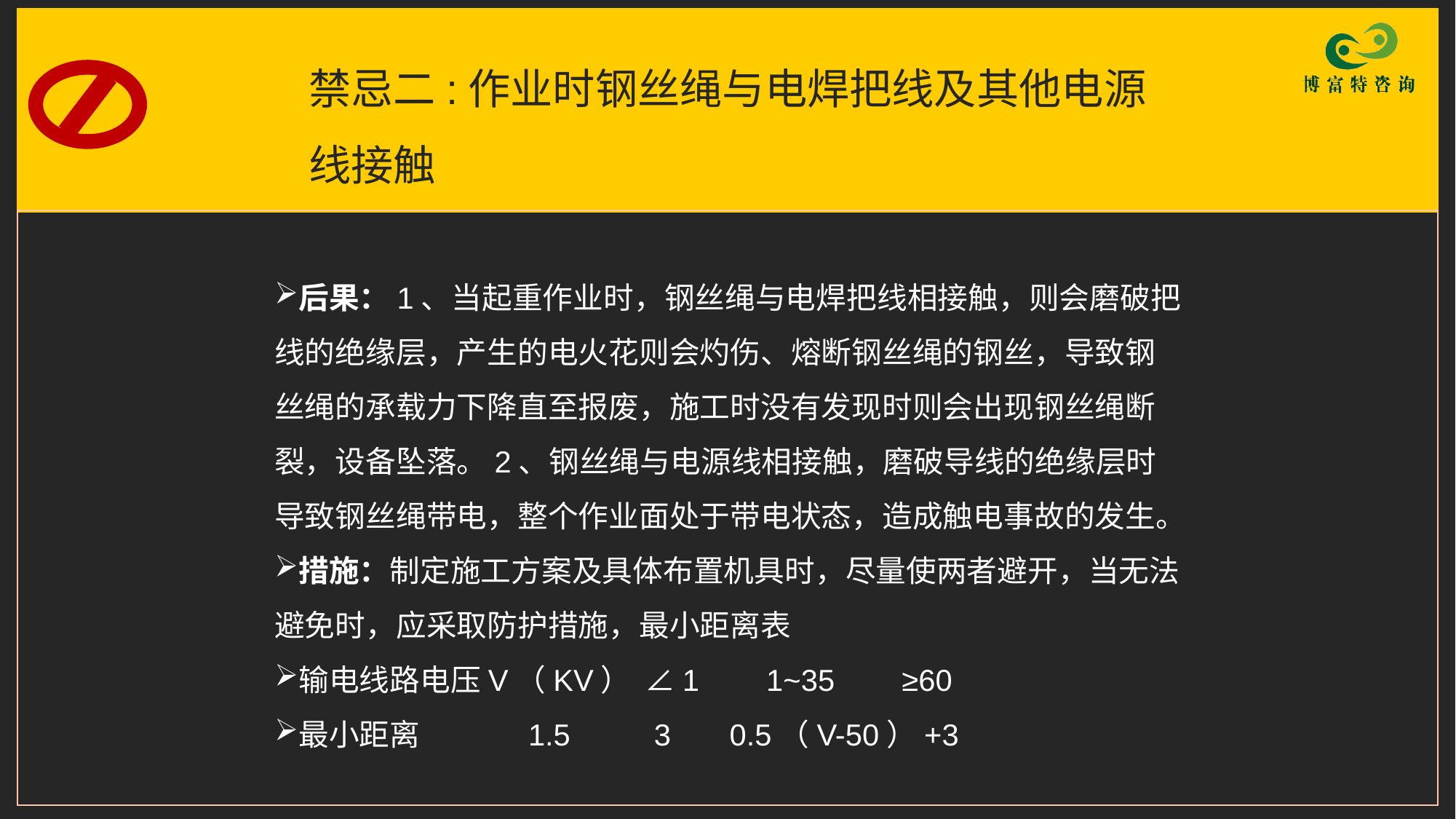

# 禁忌二:作业时钢丝绳与电焊把线及其他电源线接触
后果：1、当起重作业时，钢丝绳与电焊把线相接触，则会磨破把线的绝缘层，产生的电火花则会灼伤、熔断钢丝绳的钢丝，导致钢丝绳的承载力下降直至报废，施工时没有发现时则会出现钢丝绳断裂，设备坠落。2、钢丝绳与电源线相接触，磨破导线的绝缘层时导致钢丝绳带电，整个作业面处于带电状态，造成触电事故的发生。
措施：制定施工方案及具体布置机具时，尽量使两者避开，当无法避免时，应采取防护措施，最小距离表
输电线路电压V（KV）  ∠1        1~35        ≥60
最小距离               1.5          3       0.5（V-50）+3